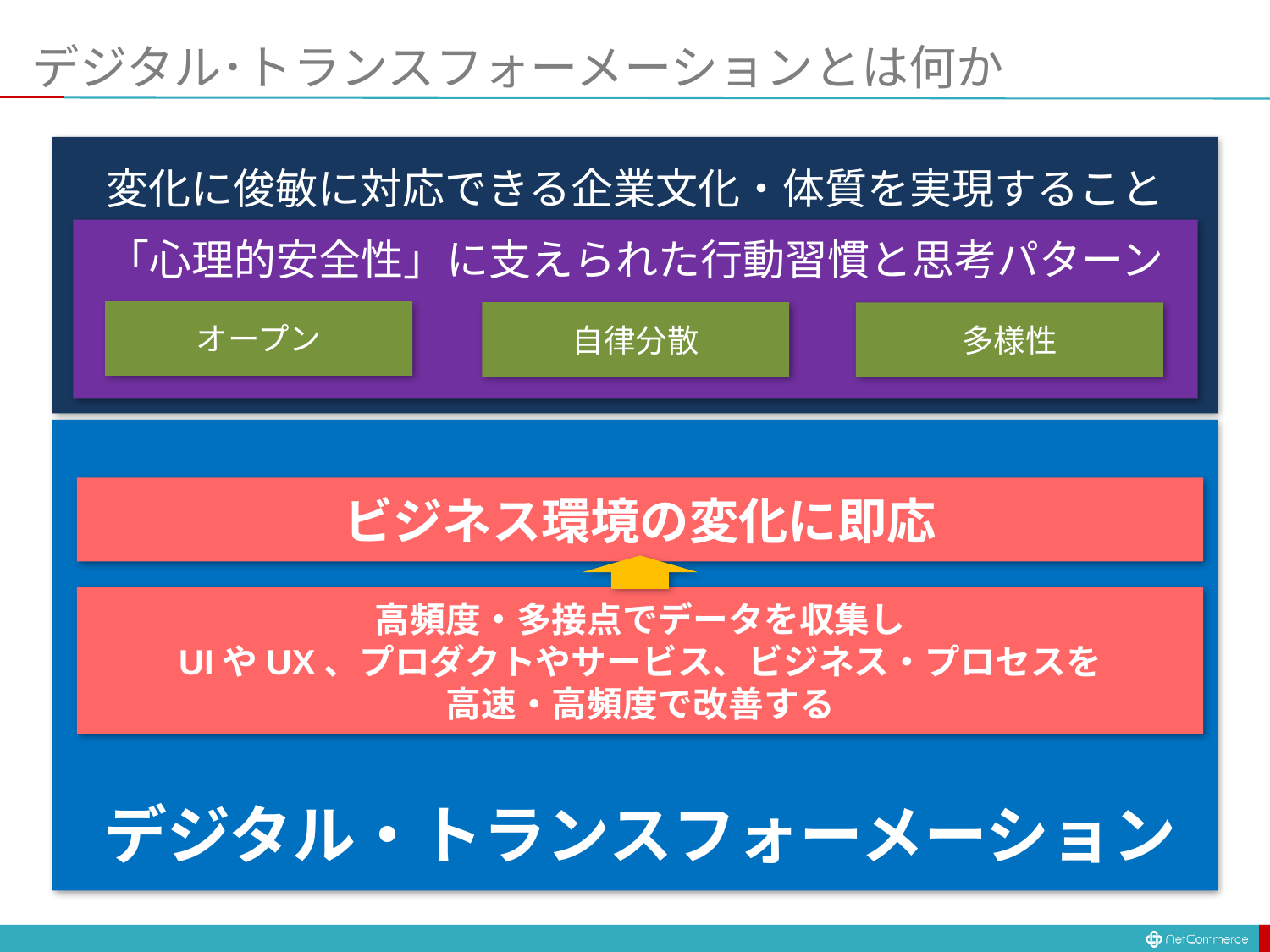

# デジタル･トランスフォーメーションとは何か

変化に俊敏に対応できる企業文化・体質を実現すること

「心理的安全性」に支えられた行動習慣と思考パターン
オープン
自律分散
多様性

デジタル・トランスフォーメーション
ビジネス環境の変化に即応

高頻度・多接点でデータを収集し
UIやUX、プロダクトやサービス、ビジネス・プロセスを
高速・高頻度で改善する